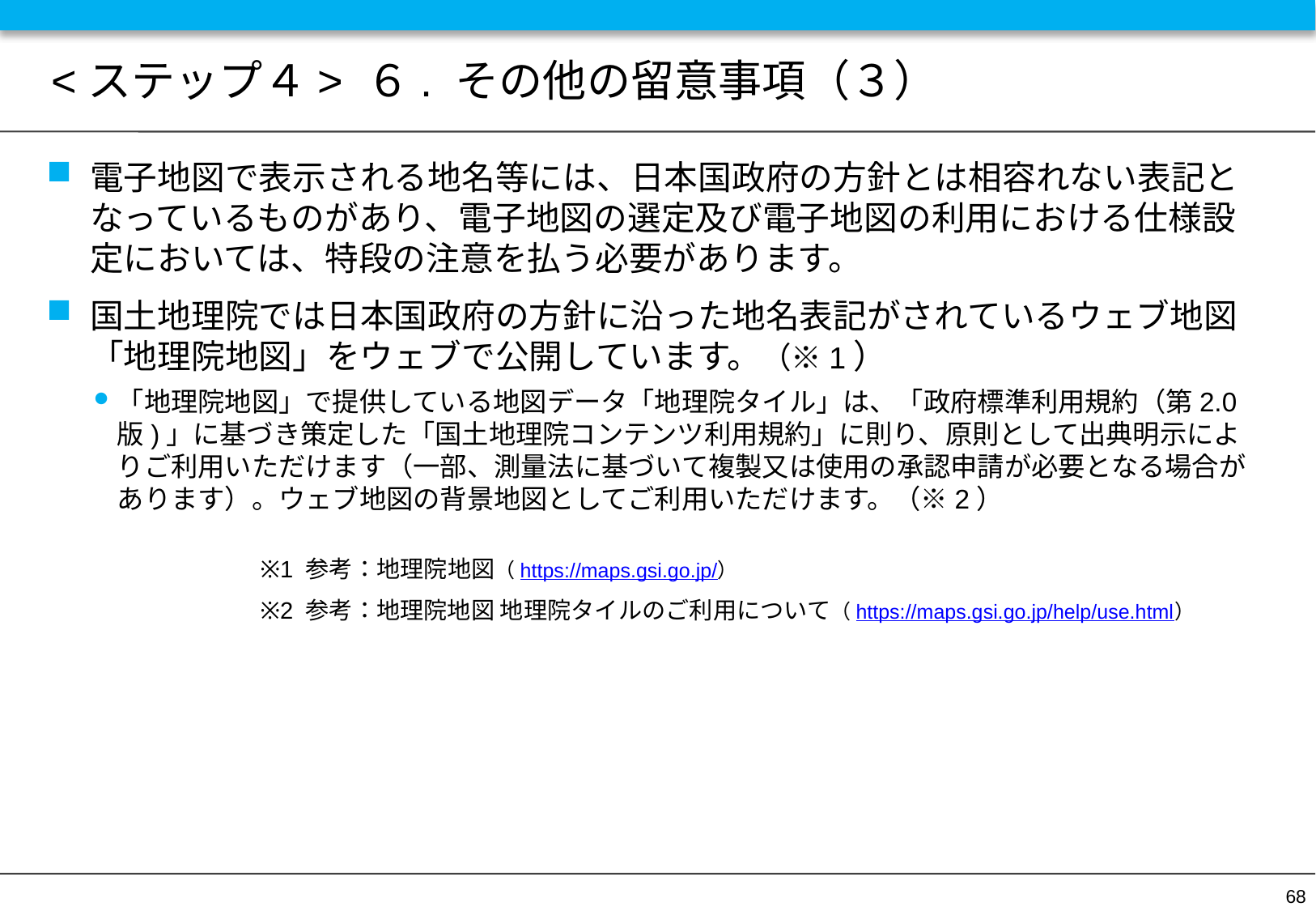

# <ステップ４> ６. その他の留意事項（３）
電子地図で表示される地名等には、日本国政府の方針とは相容れない表記となっているものがあり、電子地図の選定及び電子地図の利用における仕様設定においては、特段の注意を払う必要があります。
国土地理院では日本国政府の方針に沿った地名表記がされているウェブ地図「地理院地図」をウェブで公開しています。（※1）
「地理院地図」で提供している地図データ「地理院タイル」は、「政府標準利用規約（第2.0版)」に基づき策定した「国土地理院コンテンツ利用規約」に則り、原則として出典明示によりご利用いただけます（一部、測量法に基づいて複製又は使用の承認申請が必要となる場合があります）。ウェブ地図の背景地図としてご利用いただけます。（※2）

※1 参考：地理院地図（https://maps.gsi.go.jp/）
※2 参考：地理院地図 地理院タイルのご利用について（https://maps.gsi.go.jp/help/use.html）
68